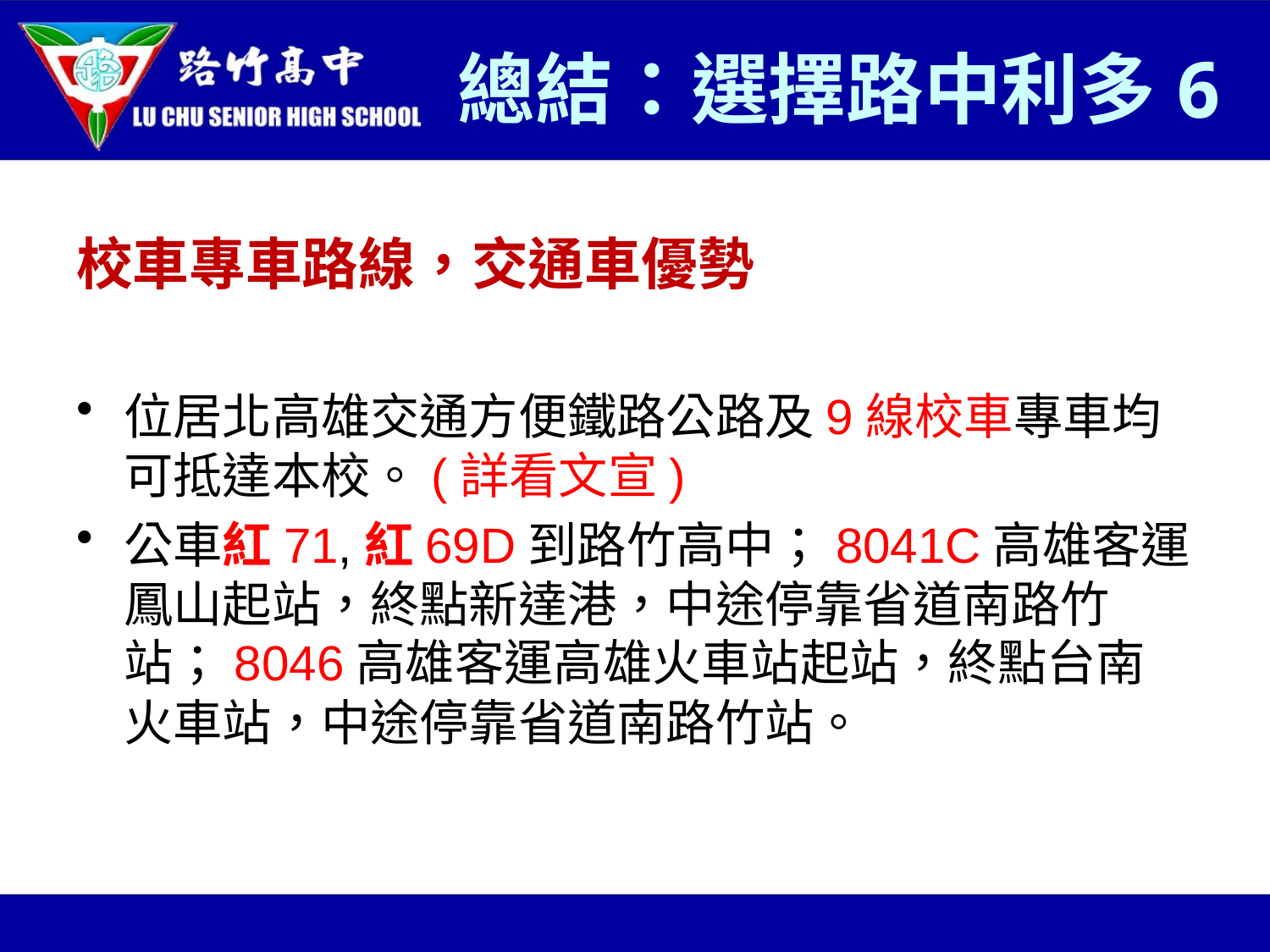

# 總結：選擇路中利多6
校車專車路線，交通車優勢

位居北高雄交通方便鐵路公路及9線校車專車均可抵達本校。(詳看文宣)
公車紅71,紅69D到路竹高中；8041C高雄客運鳳山起站，終點新達港，中途停靠省道南路竹站；8046高雄客運高雄火車站起站，終點台南火車站，中途停靠省道南路竹站。